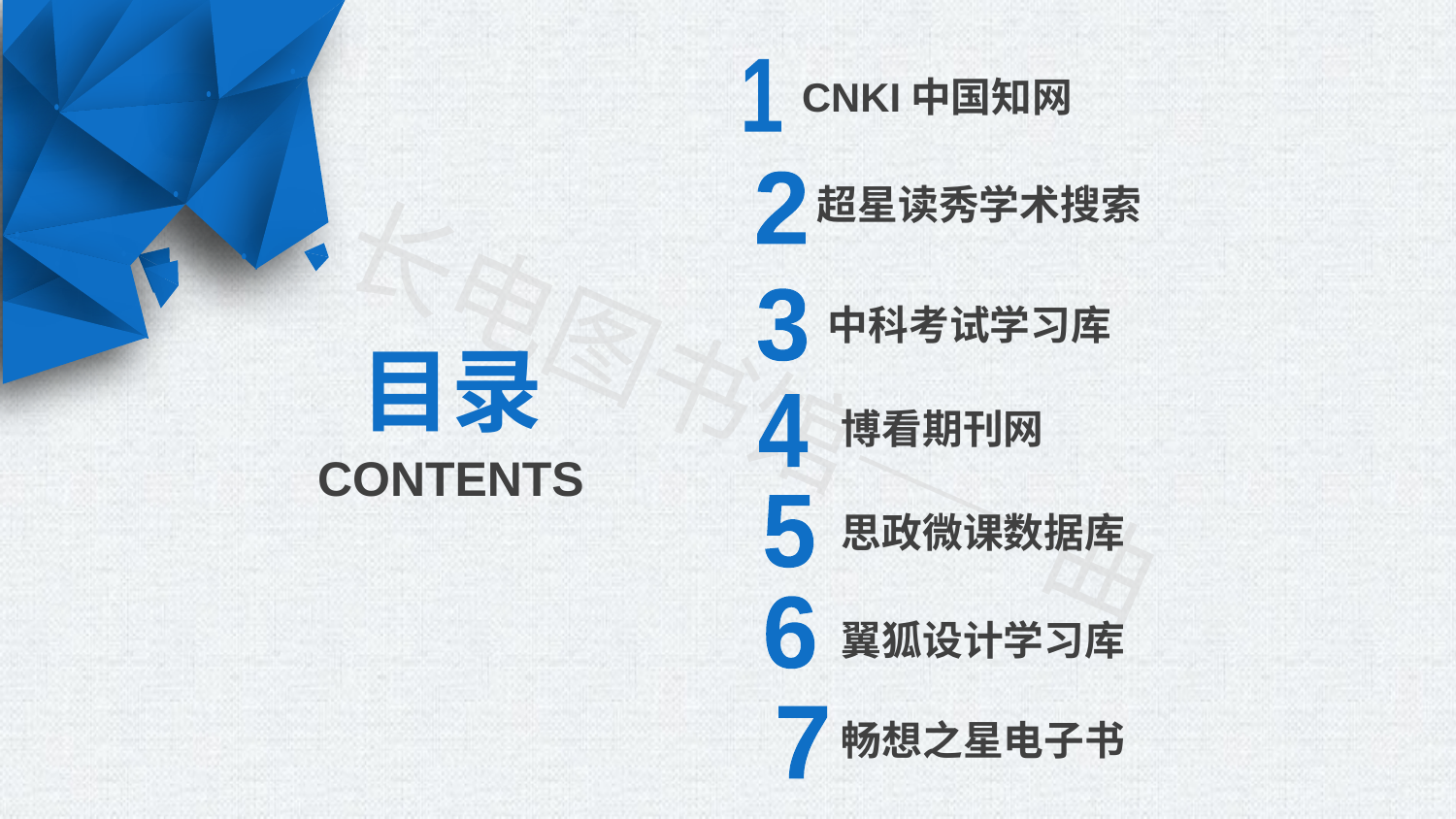

CNKI中国知网

1
超星读秀学术搜索

2
中科考试学习库

3
目录
博看期刊网

4
CONTENTS
思政微课数据库

5
6
翼狐设计学习库

畅想之星电子书

7